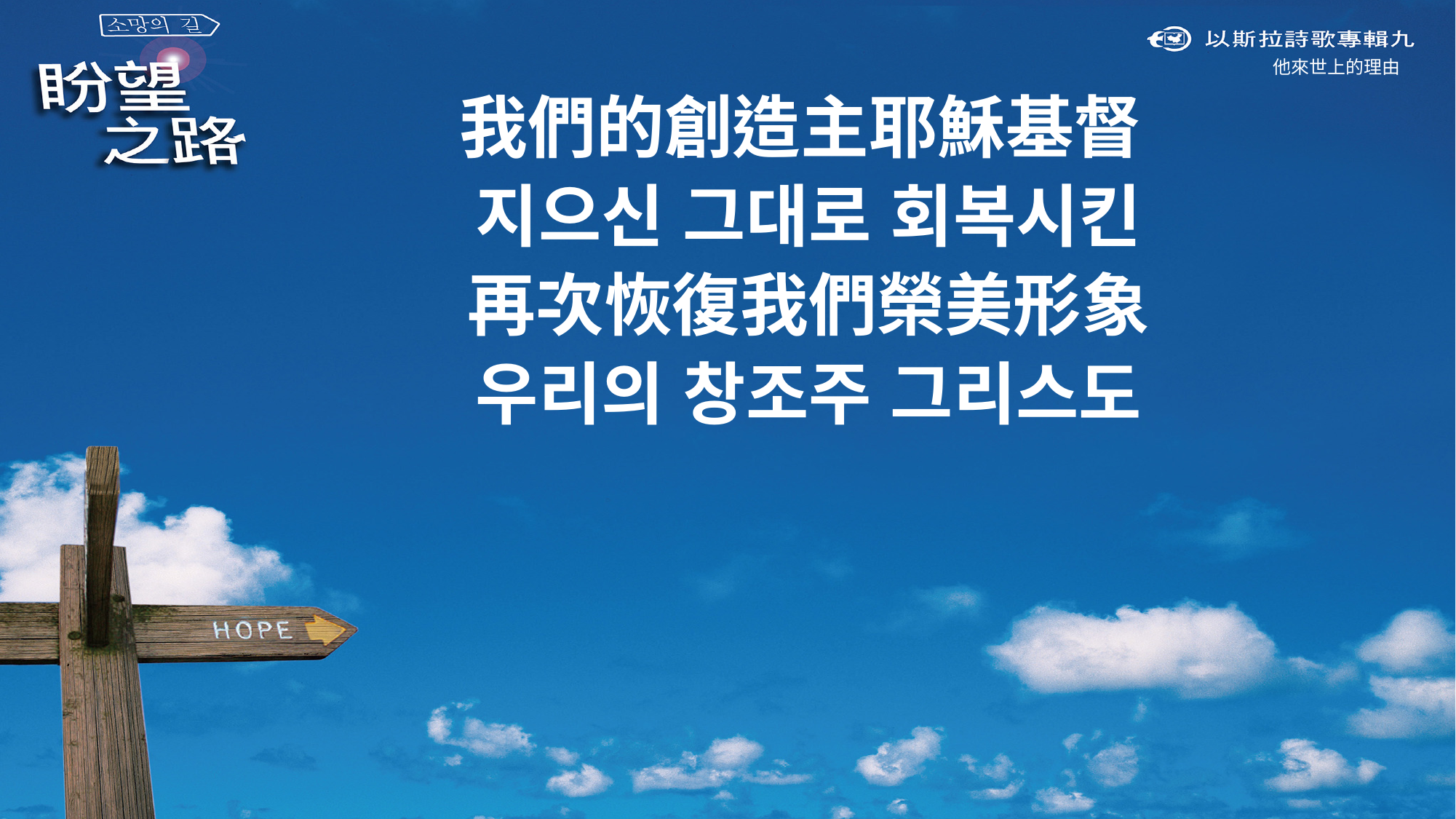

他來世上的理由
我們的創造主耶穌基督
지으신 그대로 회복시킨
再次恢復我們榮美形象
우리의 창조주 그리스도